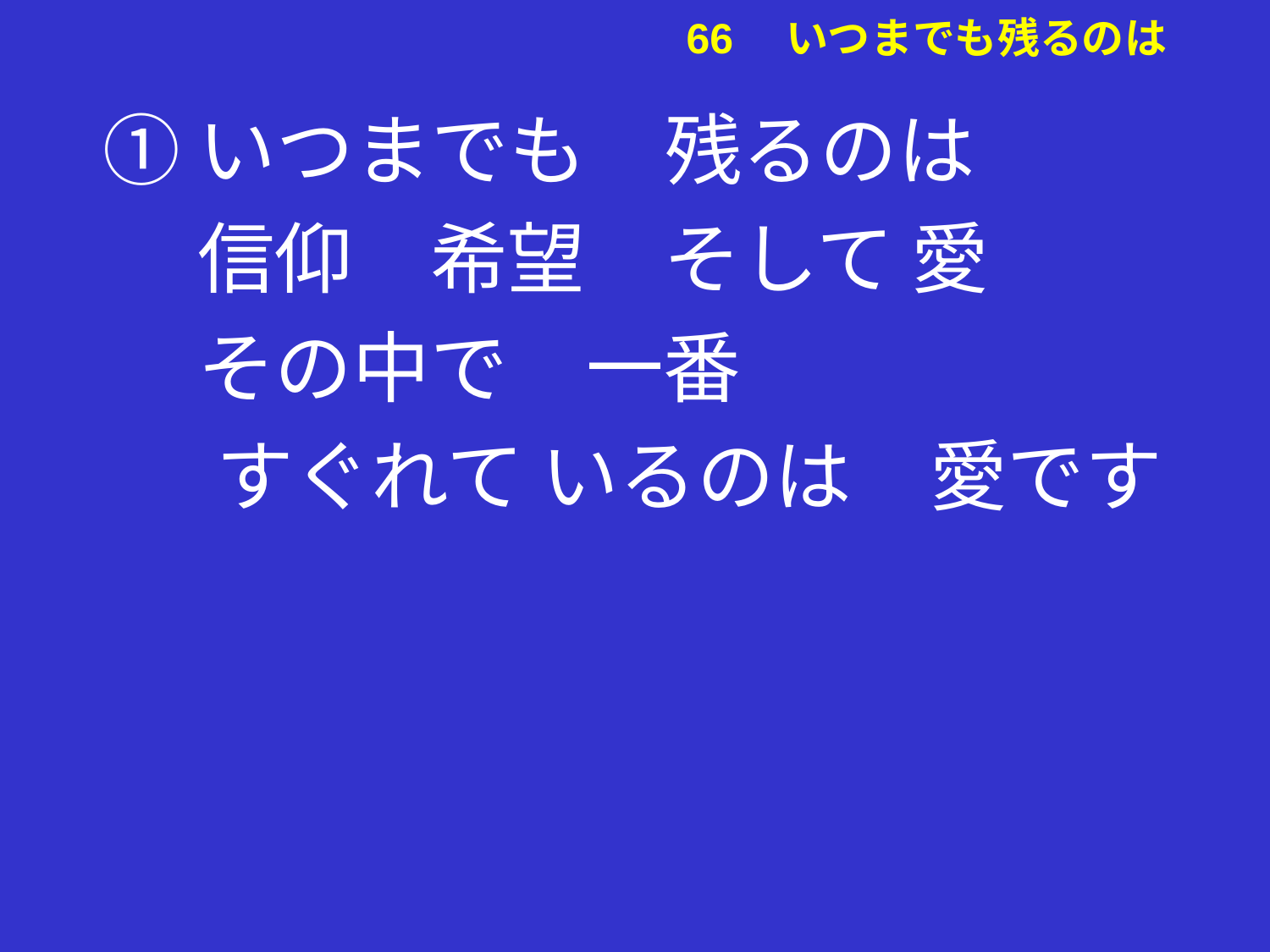

①いつまでも　残るのは
　 信仰　希望　そして 愛
　 その中で　一番
 　すぐれて いるのは　愛です

# 66　いつまでも残るのは